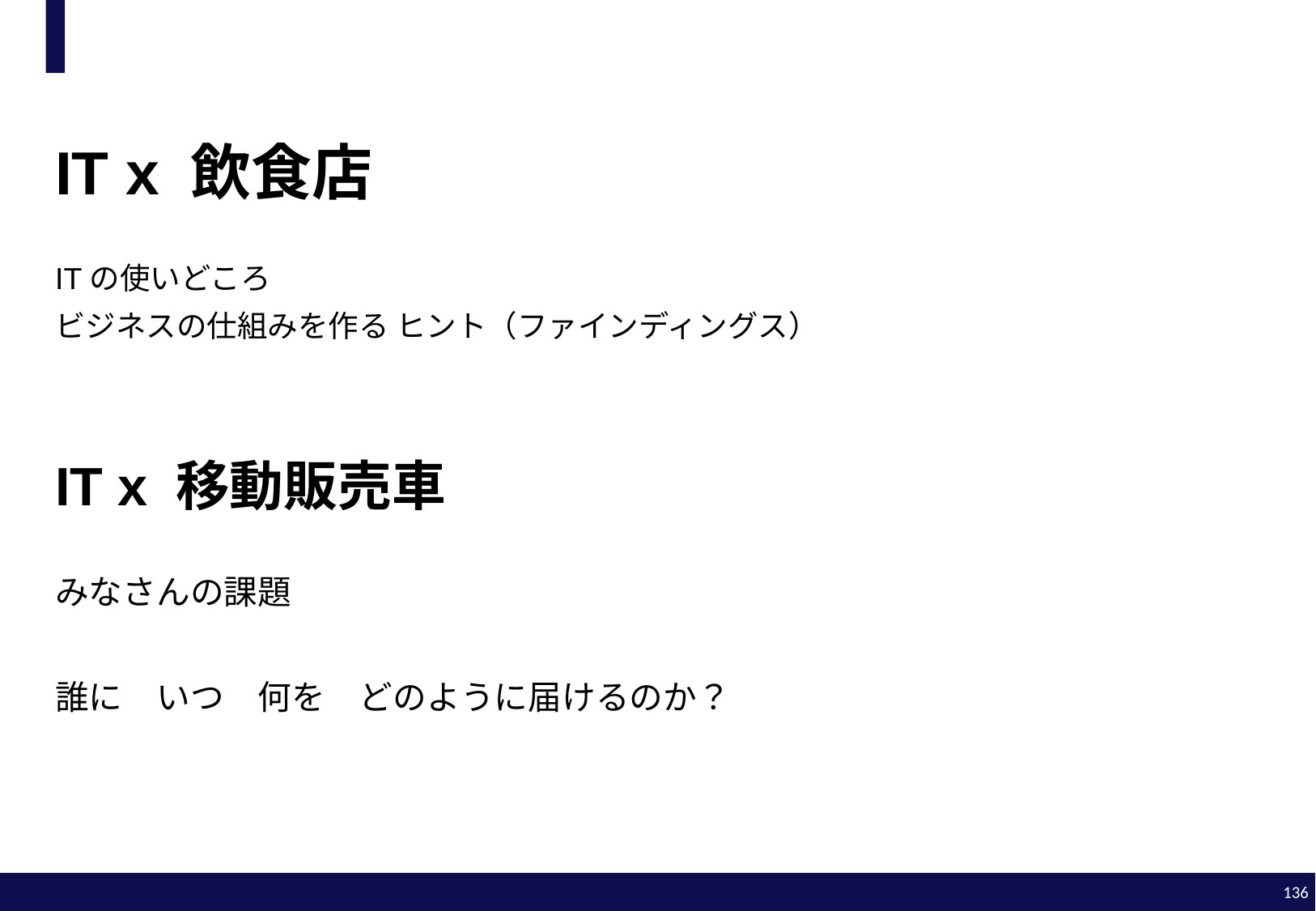

#
IT x 飲食店

ITの使いどころ
ビジネスの仕組みを作る ヒント（ファインディングス）

IT x 移動販売車

みなさんの課題

誰に　いつ　何を　どのように届けるのか？